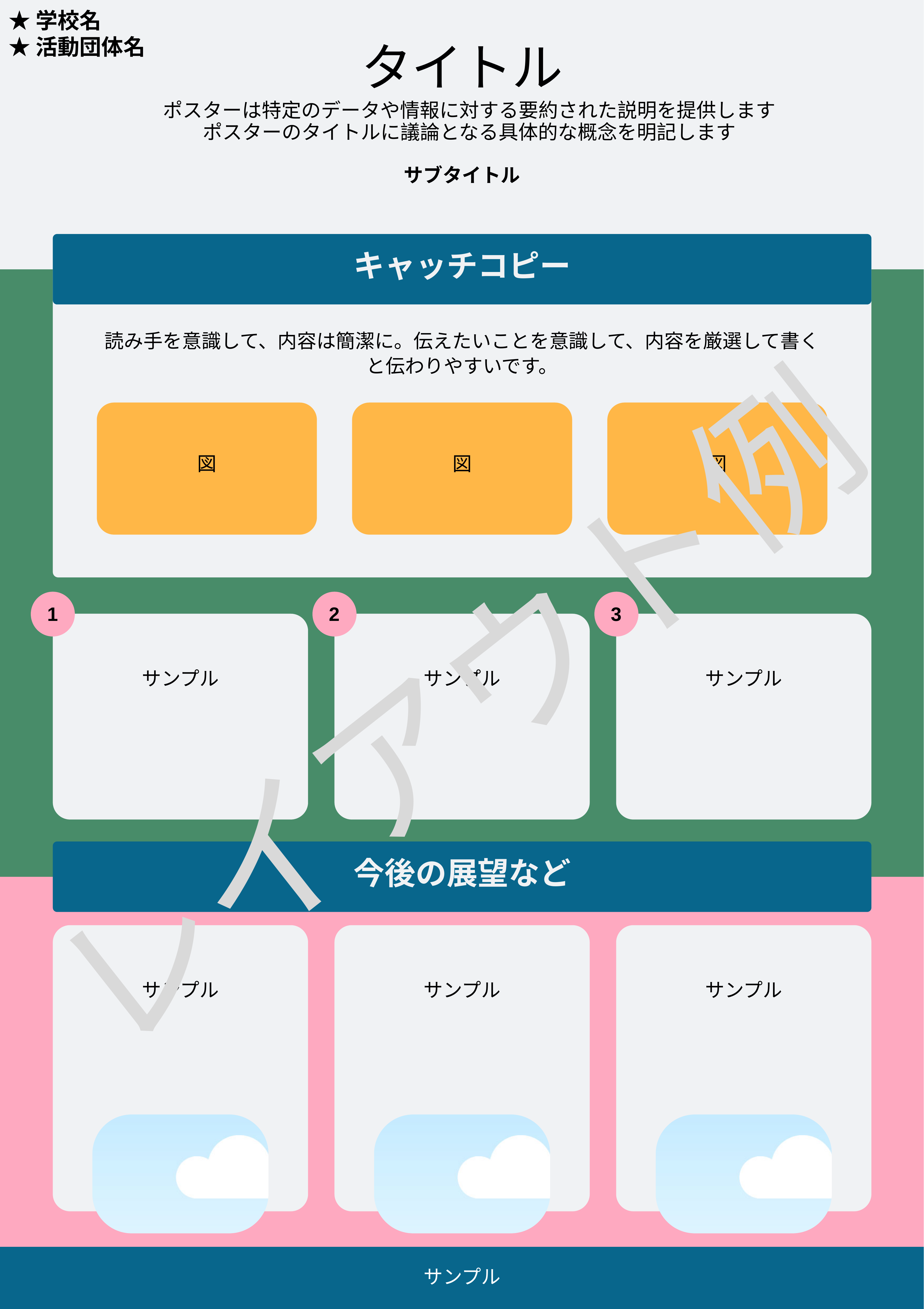

★学校名
★活動団体名
タイトル
ポスターは特定のデータや情報に対する要約された説明を提供します
ポスターのタイトルに議論となる具体的な概念を明記します

サブタイトル

キャッチコピー
読み手を意識して、内容は簡潔に。伝えたいことを意識して、内容を厳選して書くと伝わりやすいです。

図

図

図

1

2

3
レイアウト例

サンプル

サンプル

サンプル

今後の展望など

サンプル

サンプル

サンプル

サンプル